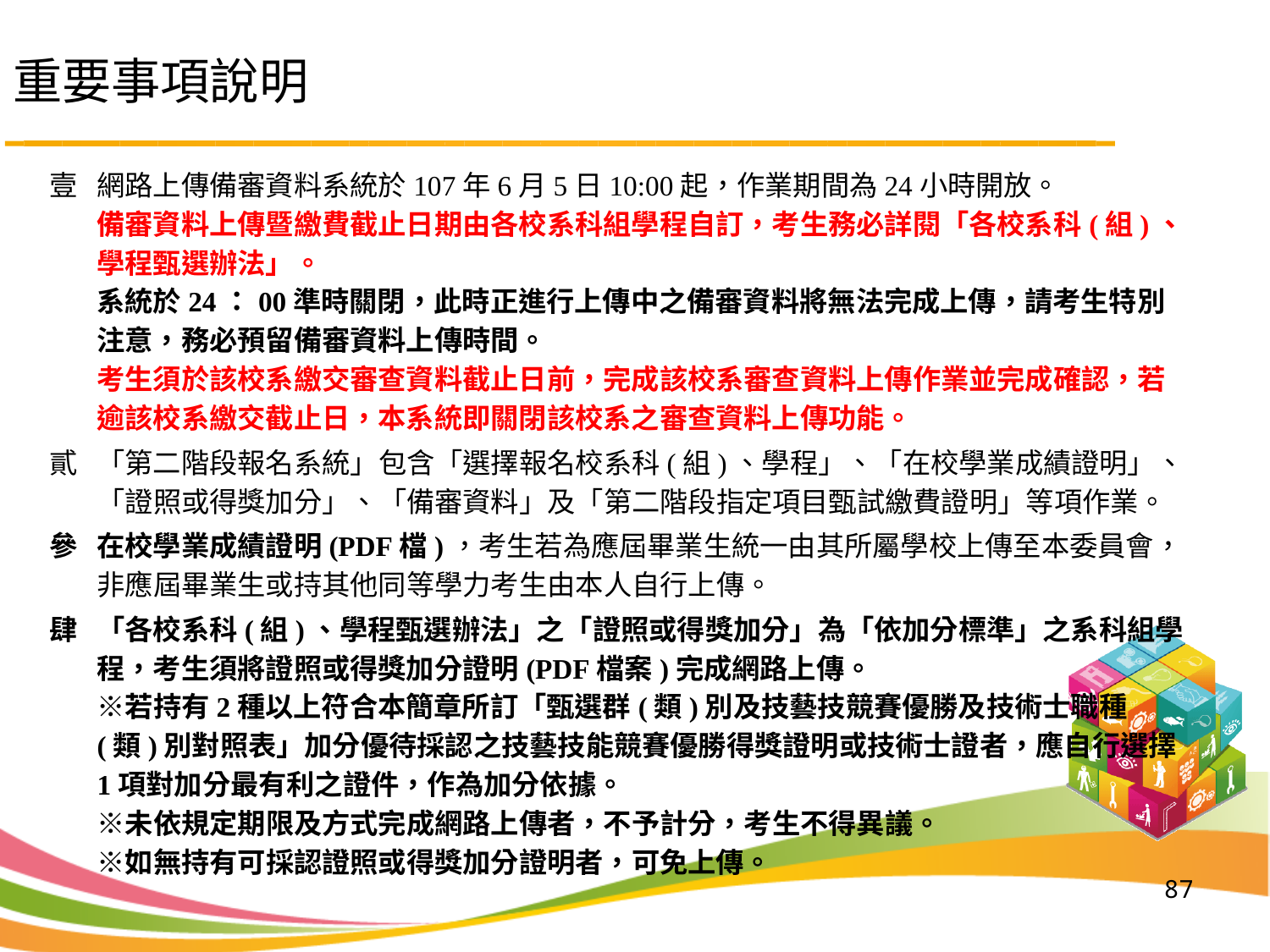

# 重要事項說明
網路上傳備審資料系統於107年6月5日10:00起，作業期間為24小時開放。
備審資料上傳暨繳費截止日期由各校系科組學程自訂，考生務必詳閱「各校系科(組)、學程甄選辦法」。
系統於24：00準時關閉，此時正進行上傳中之備審資料將無法完成上傳，請考生特別注意，務必預留備審資料上傳時間。
考生須於該校系繳交審查資料截止日前，完成該校系審查資料上傳作業並完成確認，若逾該校系繳交截止日，本系統即關閉該校系之審查資料上傳功能。
「第二階段報名系統」包含「選擇報名校系科(組)、學程」、「在校學業成績證明」、「證照或得獎加分」、「備審資料」及「第二階段指定項目甄試繳費證明」等項作業。
在校學業成績證明(PDF檔)，考生若為應屆畢業生統一由其所屬學校上傳至本委員會，非應屆畢業生或持其他同等學力考生由本人自行上傳。
「各校系科(組)、學程甄選辦法」之「證照或得獎加分」為「依加分標準」之系科組學程，考生須將證照或得獎加分證明(PDF檔案)完成網路上傳。
※若持有2種以上符合本簡章所訂「甄選群(類)別及技藝技競賽優勝及技術士職種(類)別對照表」加分優待採認之技藝技能競賽優勝得獎證明或技術士證者，應自行選擇1項對加分最有利之證件，作為加分依據。
※未依規定期限及方式完成網路上傳者，不予計分，考生不得異議。
※如無持有可採認證照或得獎加分證明者，可免上傳。
87